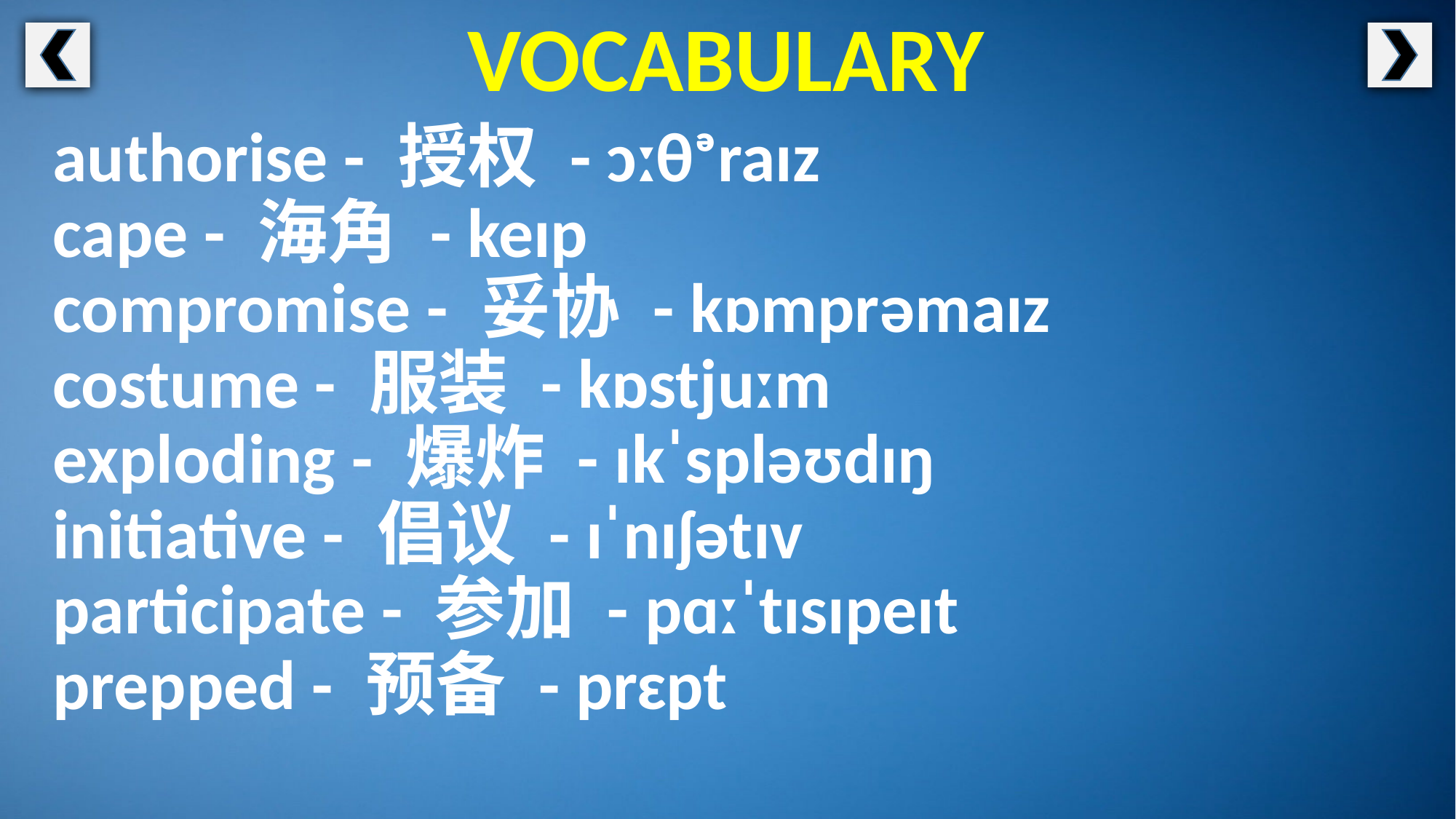

VOCABULARY
authorise - 授权 - ɔːθᵊraɪz
cape - 海角 - keɪp
compromise - 妥协 - kɒmprəmaɪz
costume - 服装 - kɒstjuːm
exploding - 爆炸 - ɪkˈspləʊdɪŋ
initiative - 倡议 - ɪˈnɪʃətɪv
participate - 参加 - pɑːˈtɪsɪpeɪt
prepped - 预备 - prɛpt